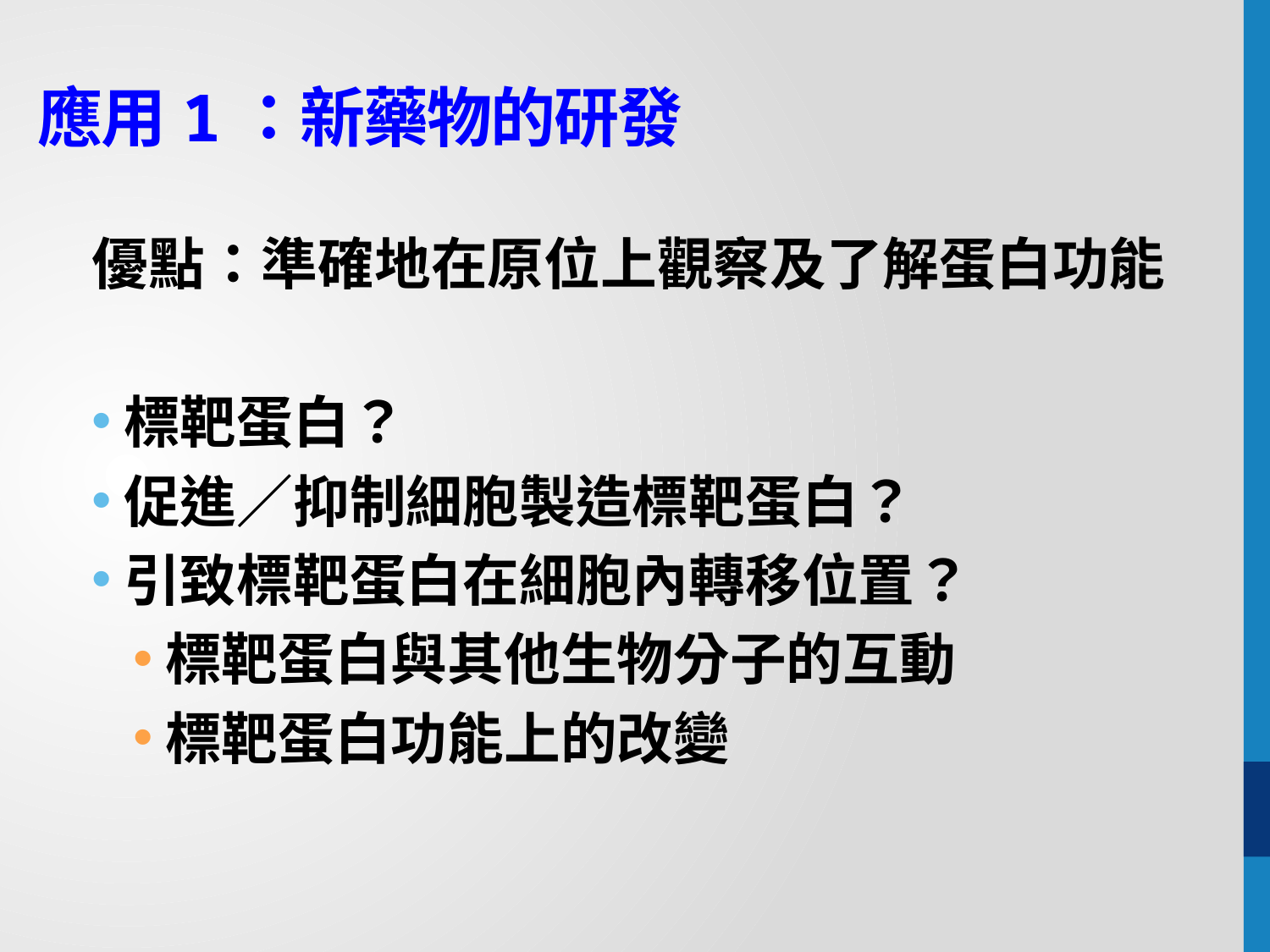

# 應用1：新藥物的研發
優點：準確地在原位上觀察及了解蛋白功能

標靶蛋白？
促進／抑制細胞製造標靶蛋白？
引致標靶蛋白在細胞內轉移位置？
標靶蛋白與其他生物分子的互動
標靶蛋白功能上的改變